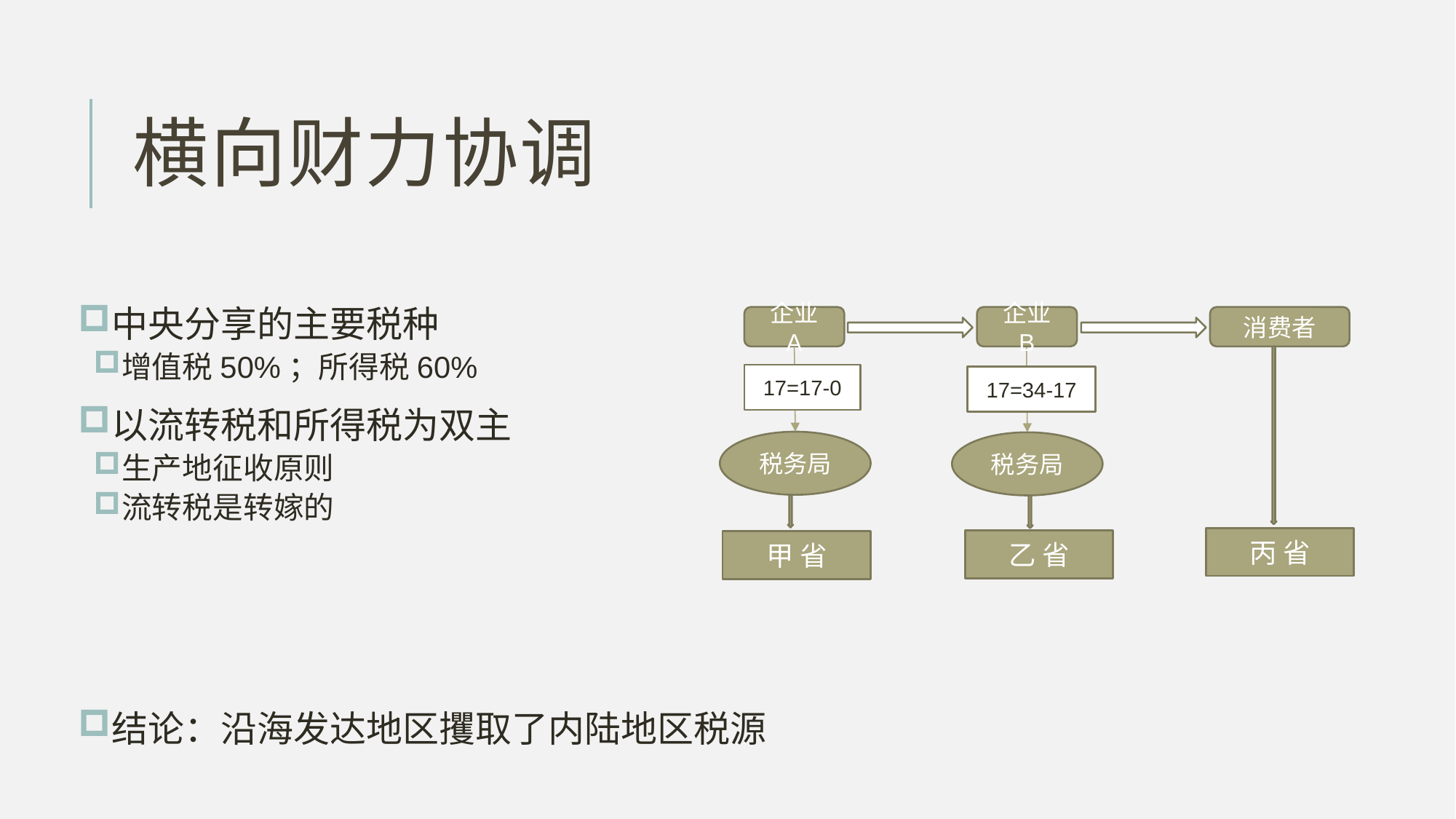

# 横向财力协调
中央分享的主要税种
增值税50%；所得税60%
以流转税和所得税为双主
生产地征收原则
流转税是转嫁的

结论：沿海发达地区攫取了内陆地区税源

企业 A
企业 B
消费者

17=17-0
17=34-17
税务局
税务局

丙 省
乙 省
甲 省